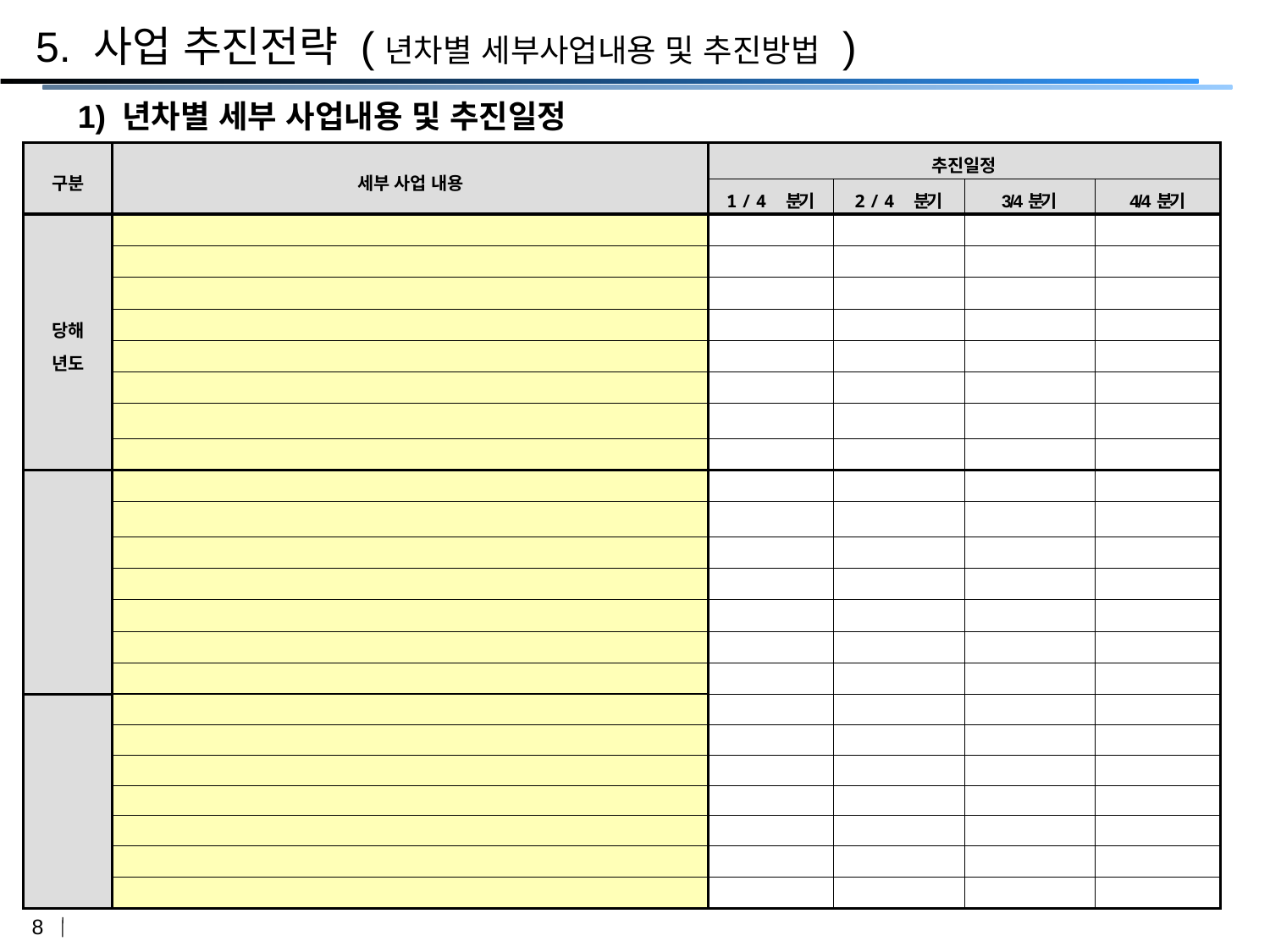

5. 사업 추진전략 (년차별 세부사업내용 및 추진방법 )

1) 년차별 세부 사업내용 및 추진일정

| 구분 | 세부 사업 내용 | 추진일정 |  |  |  |
| --- | --- | --- | --- | --- | --- |
|  |  | 1 / 4 분기 | 2 / 4 분기 | 3 / 4 분기 | 4 / 4 분기 |
| 당해 년도 |  |  |  |  |  |
|  |  |  |  |  |  |
|  |  |  |  |  |  |
|  |  |  |  |  |  |
|  |  |  |  |  |  |
|  |  |  |  |  |  |
|  |  |  |  |  |  |
|  |  |  |  |  |  |
|  |  |  |  |  |  |
|  |  |  |  |  |  |
|  |  |  |  |  |  |
|  |  |  |  |  |  |
|  |  |  |  |  |  |
|  |  |  |  |  |  |
|  |  |  |  |  |  |
|  |  |  |  |  |  |
|  |  |  |  |  |  |
|  |  |  |  |  |  |
|  |  |  |  |  |  |
|  |  |  |  |  |  |
|  |  |  |  |  |  |
|  |  |  |  |  |  |